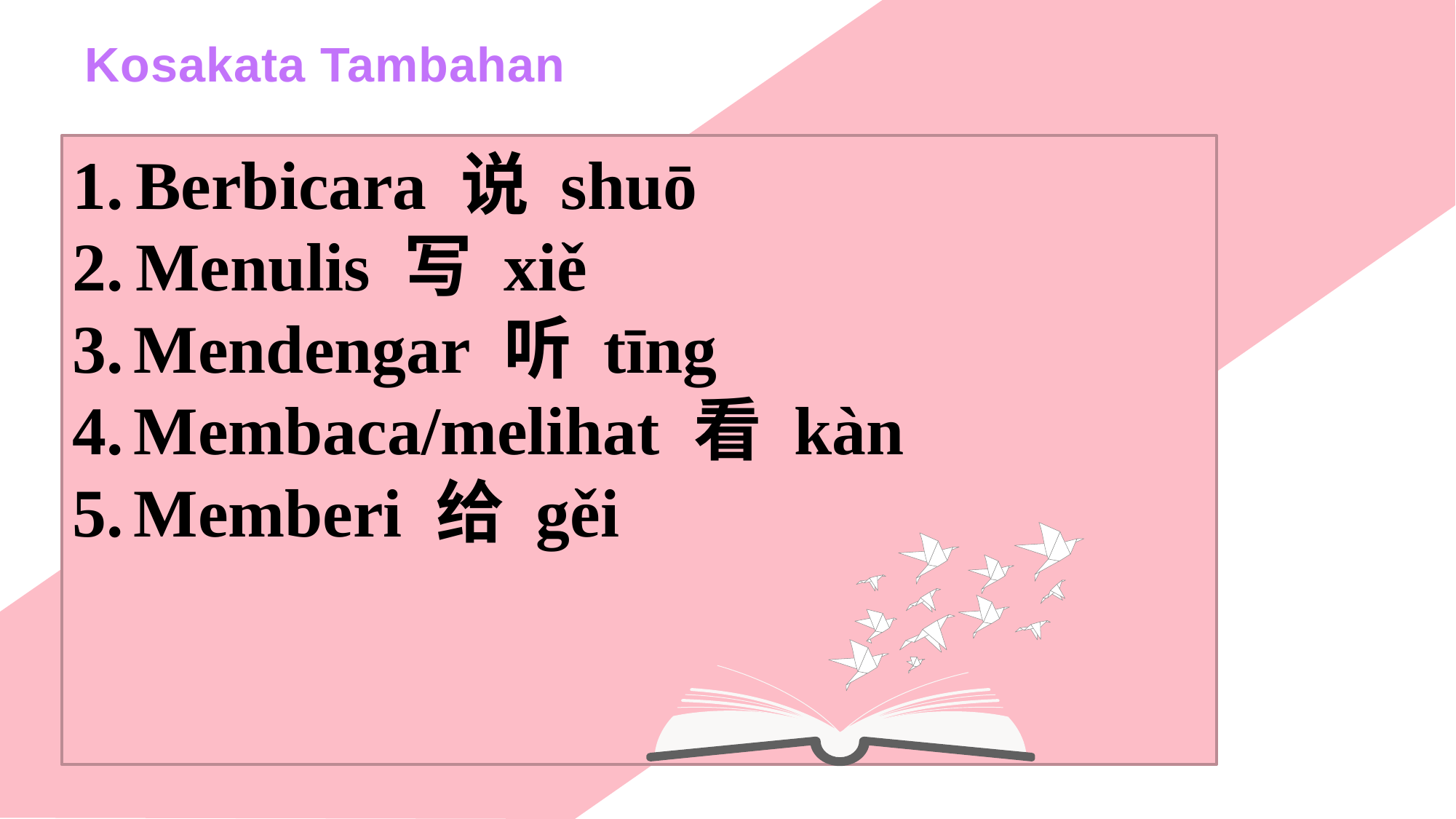

Kosakata Tambahan
Berbicara 说 shuō
Menulis 写 xiě
Mendengar 听 tīng
Membaca/melihat 看 kàn
Memberi 给 gěi